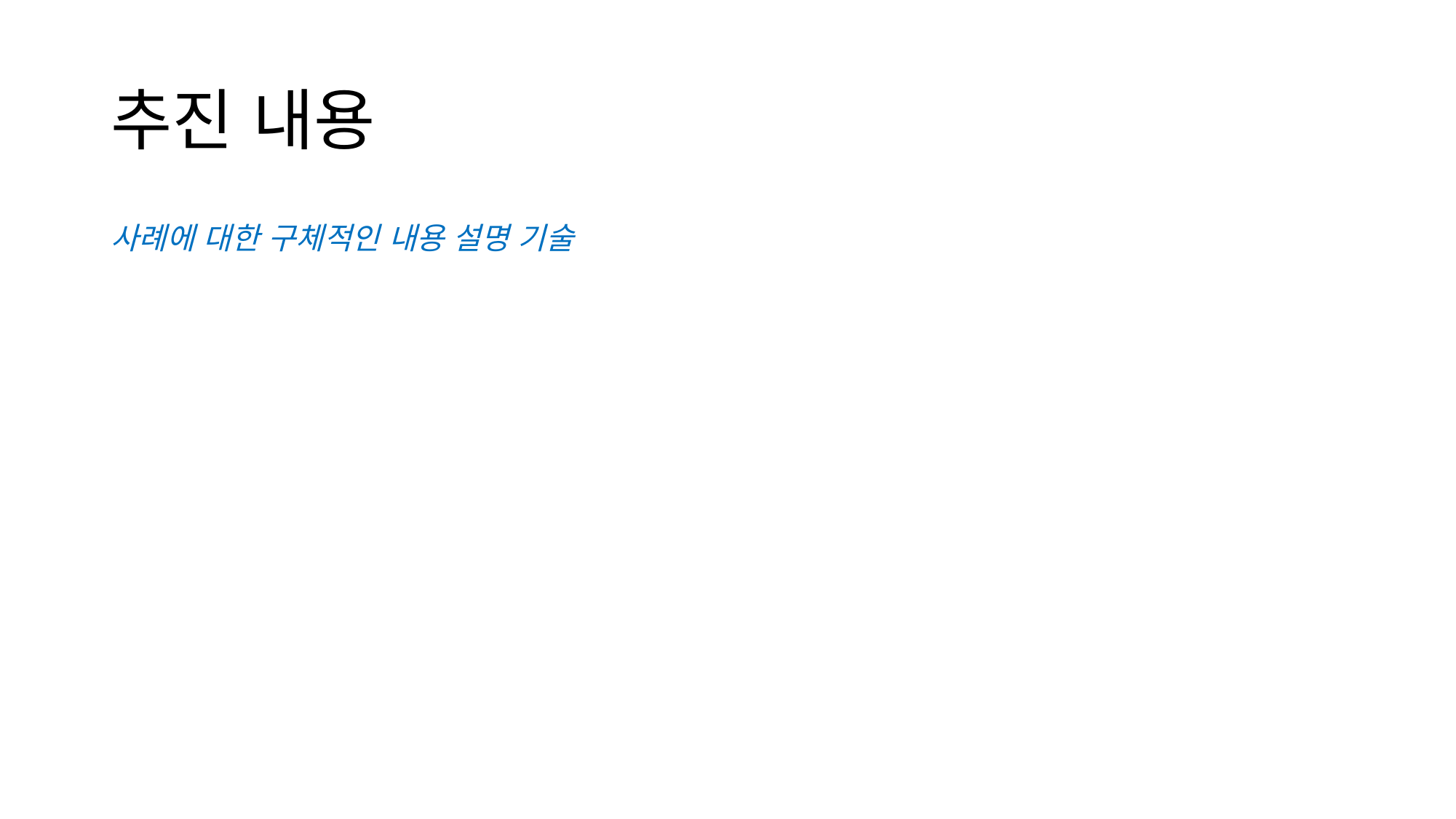

# 추진 내용
사례에 대한 구체적인 내용 설명 기술